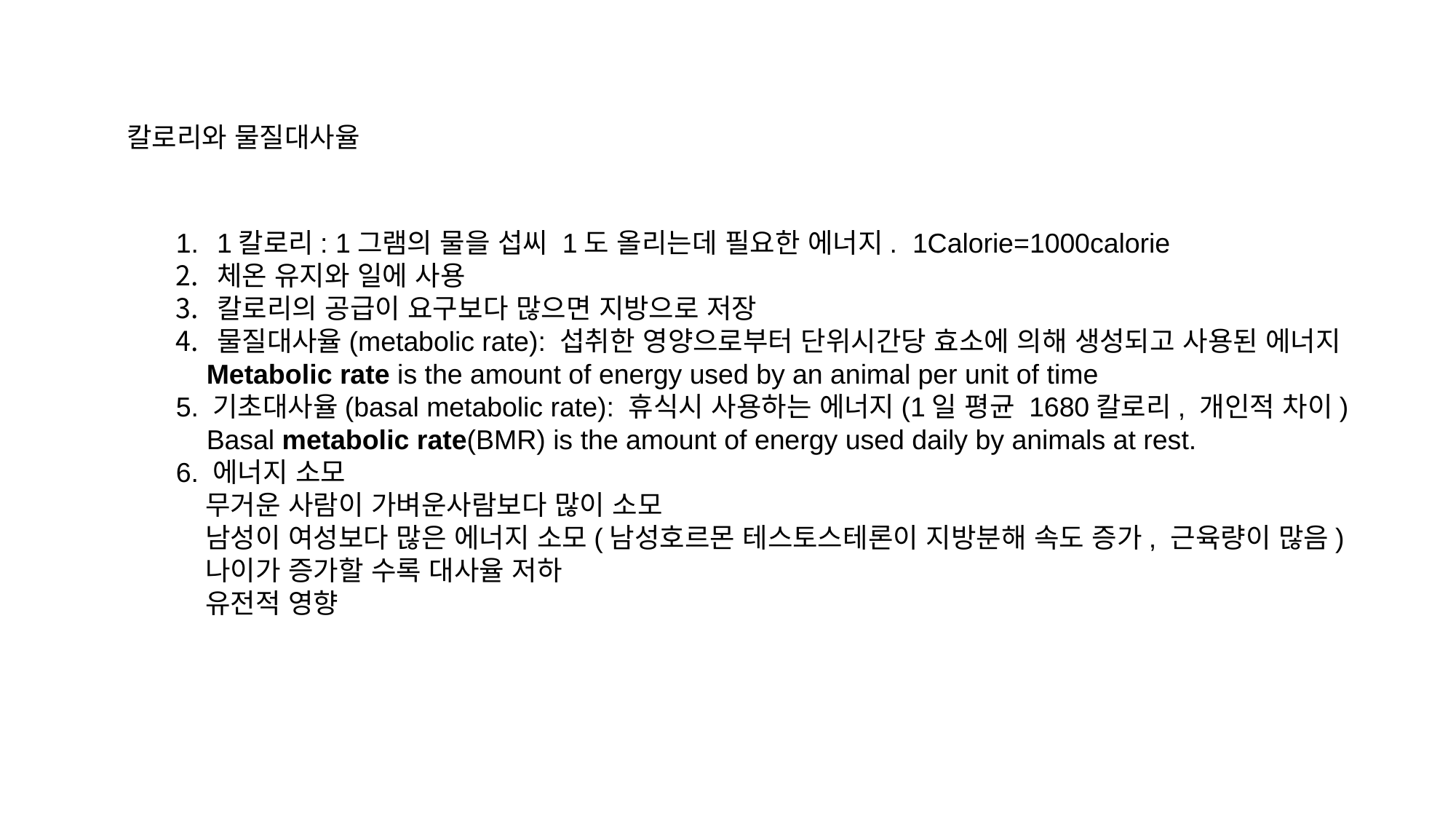

칼로리와 물질대사율
1칼로리: 1그램의 물을 섭씨 1도 올리는데 필요한 에너지.  1Calorie=1000calorie
체온 유지와 일에 사용
칼로리의 공급이 요구보다 많으면 지방으로 저장
물질대사율(metabolic rate): 섭취한 영양으로부터 단위시간당 효소에 의해 생성되고 사용된 에너지
    Metabolic rate is the amount of energy used by an animal per unit of time
5. 기초대사율(basal metabolic rate): 휴식시 사용하는 에너지(1일 평균 1680칼로리, 개인적 차이)
    Basal metabolic rate(BMR) is the amount of energy used daily by animals at rest.
6. 에너지 소모
   무거운 사람이 가벼운사람보다 많이 소모
   남성이 여성보다 많은 에너지 소모(남성호르몬 테스토스테론이 지방분해 속도 증가, 근육량이 많음)
   나이가 증가할 수록 대사율 저하
   유전적 영향